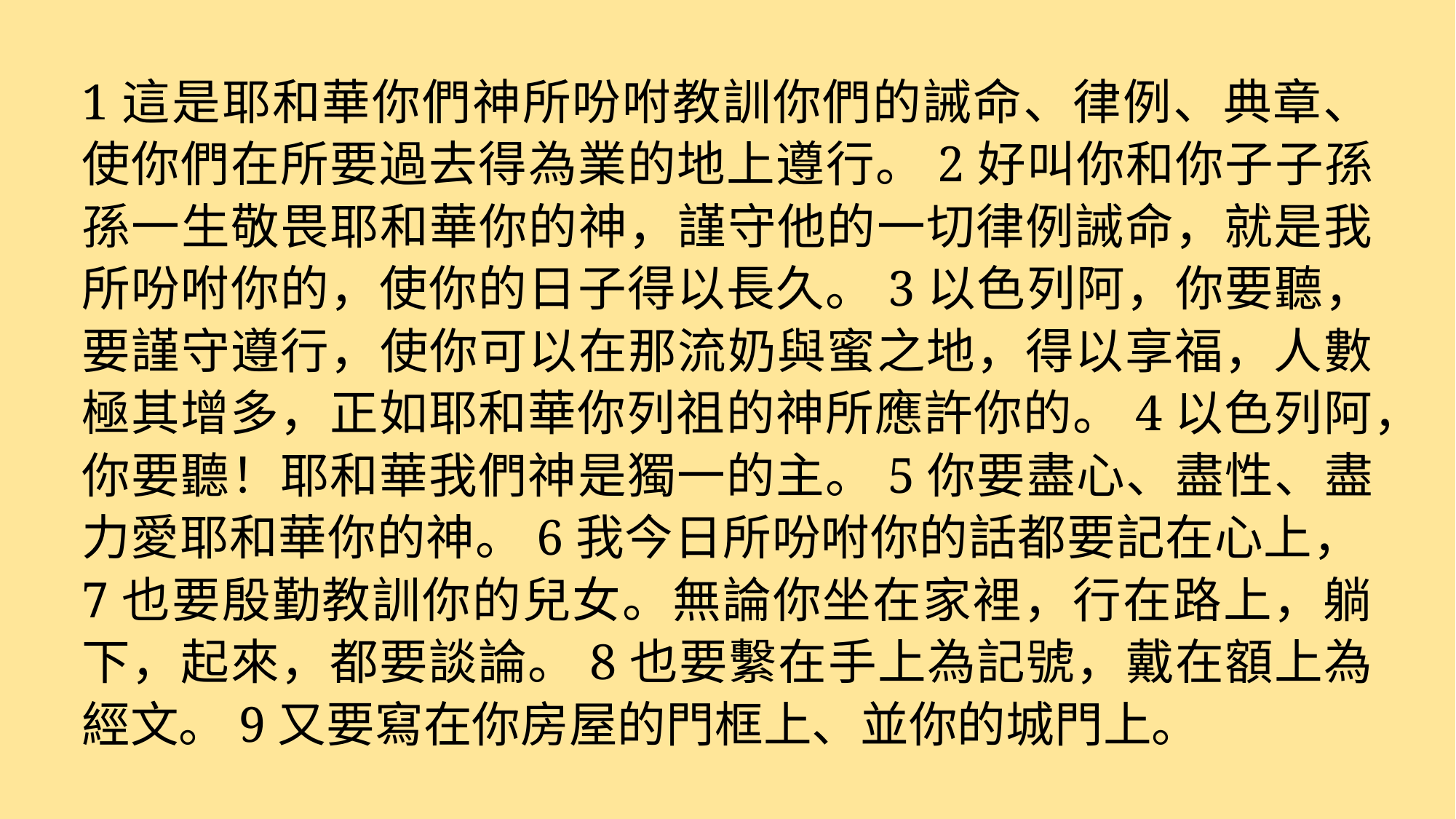

1這是耶和華你們神所吩咐教訓你們的誡命、律例、典章、使你們在所要過去得為業的地上遵行。2好叫你和你子子孫孫一生敬畏耶和華你的神，謹守他的一切律例誡命，就是我所吩咐你的，使你的日子得以長久。3以色列阿，你要聽，要謹守遵行，使你可以在那流奶與蜜之地，得以享福，人數極其增多，正如耶和華你列祖的神所應許你的。4以色列阿，你要聽！耶和華我們神是獨一的主。5你要盡心、盡性、盡力愛耶和華你的神。6我今日所吩咐你的話都要記在心上，7也要殷勤教訓你的兒女。無論你坐在家裡，行在路上，躺下，起來，都要談論。8也要繫在手上為記號，戴在額上為經文。9又要寫在你房屋的門框上、並你的城門上。